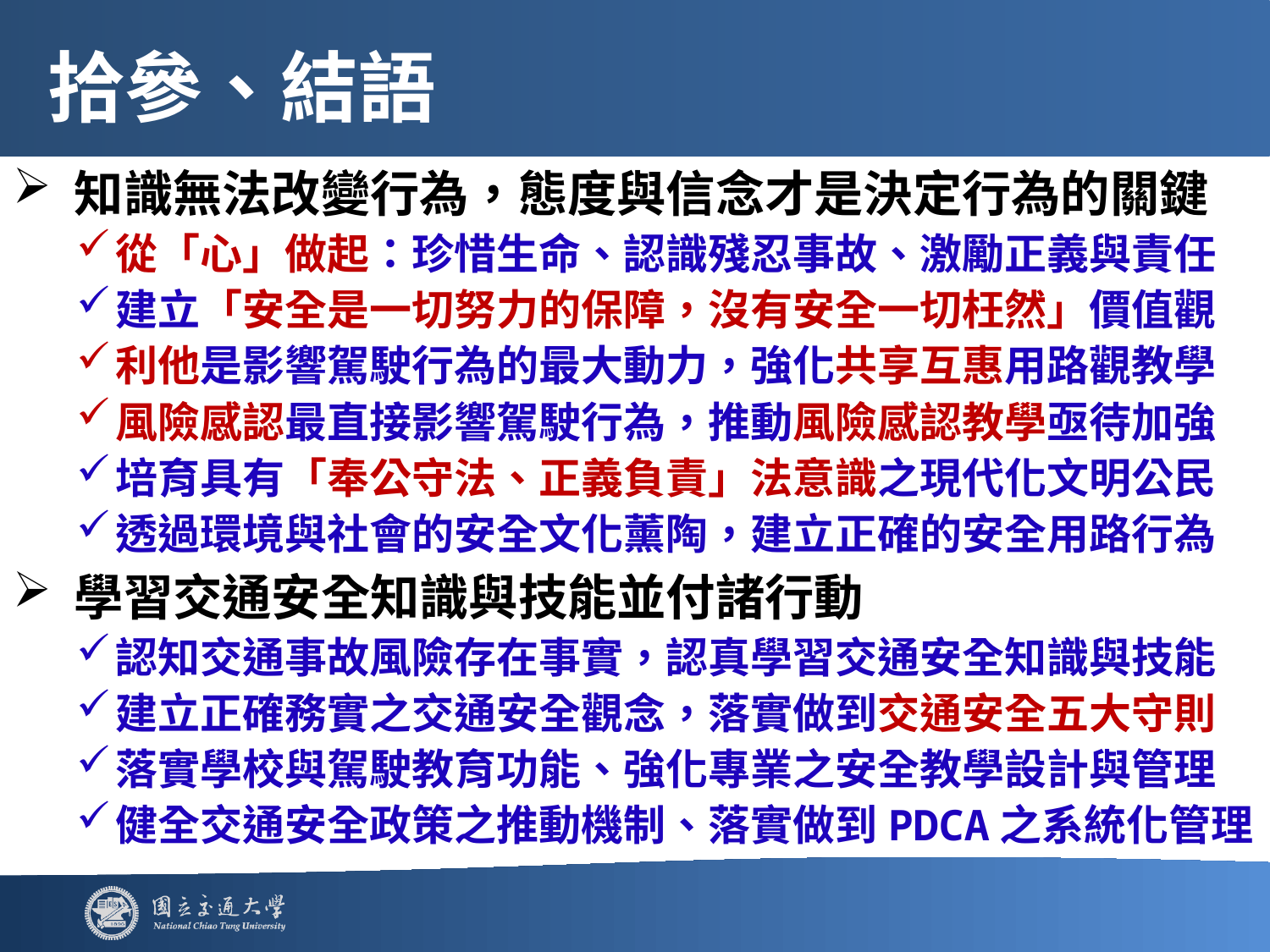

# 拾參、結語
知識無法改變行為，態度與信念才是決定行為的關鍵
從「心」做起：珍惜生命、認識殘忍事故、激勵正義與責任
建立「安全是一切努力的保障，沒有安全一切枉然」價值觀
利他是影響駕駛行為的最大動力，強化共享互惠用路觀教學
風險感認最直接影響駕駛行為，推動風險感認教學亟待加強
培育具有「奉公守法、正義負責」法意識之現代化文明公民
透過環境與社會的安全文化薰陶，建立正確的安全用路行為
學習交通安全知識與技能並付諸行動
認知交通事故風險存在事實，認真學習交通安全知識與技能
建立正確務實之交通安全觀念，落實做到交通安全五大守則
落實學校與駕駛教育功能、強化專業之安全教學設計與管理
健全交通安全政策之推動機制、落實做到PDCA之系統化管理